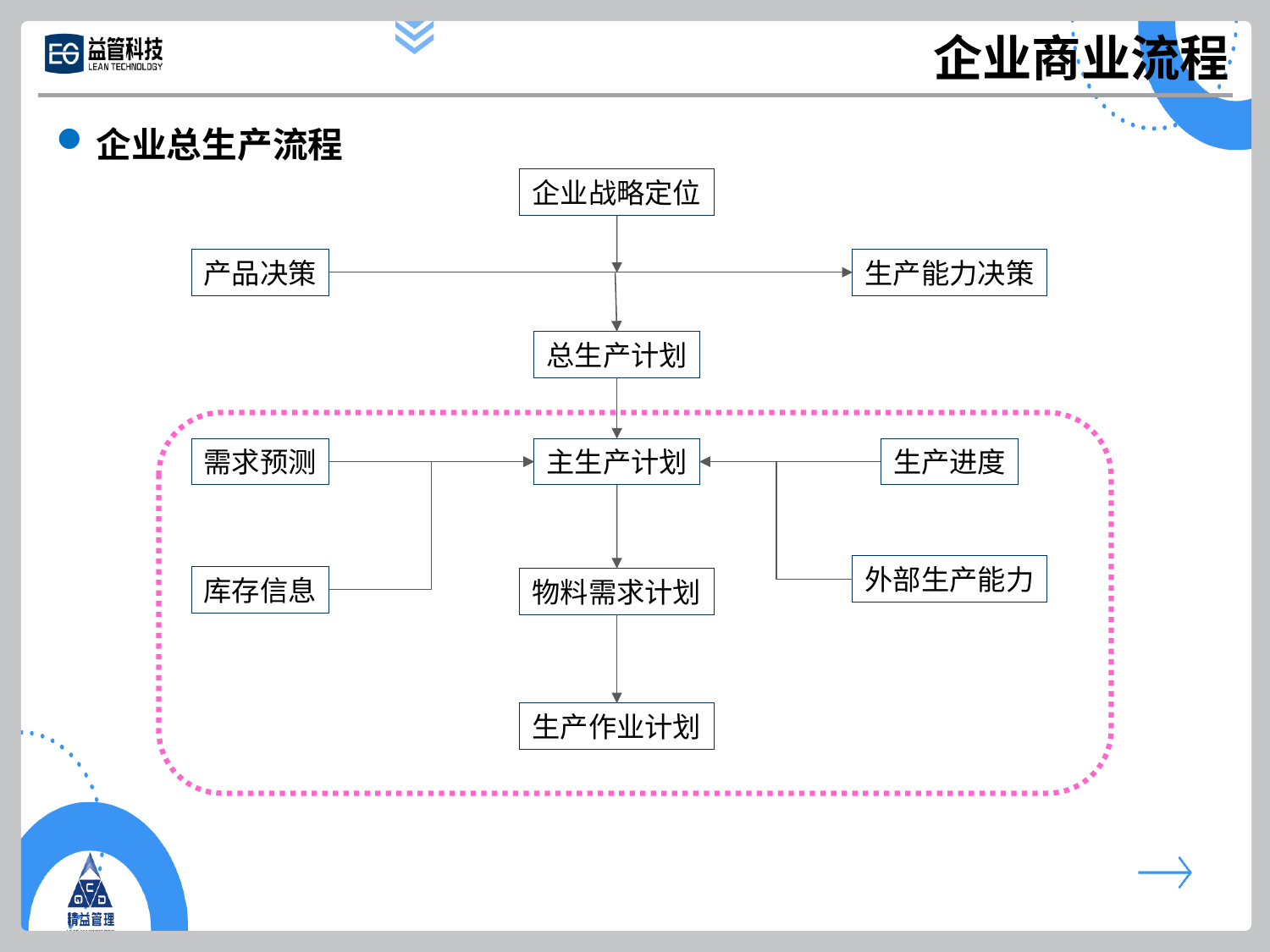

企业商业流程
企业总生产流程
企业战略定位
产品决策
生产能力决策
总生产计划

需求预测
主生产计划
生产进度
外部生产能力
库存信息
物料需求计划
生产作业计划